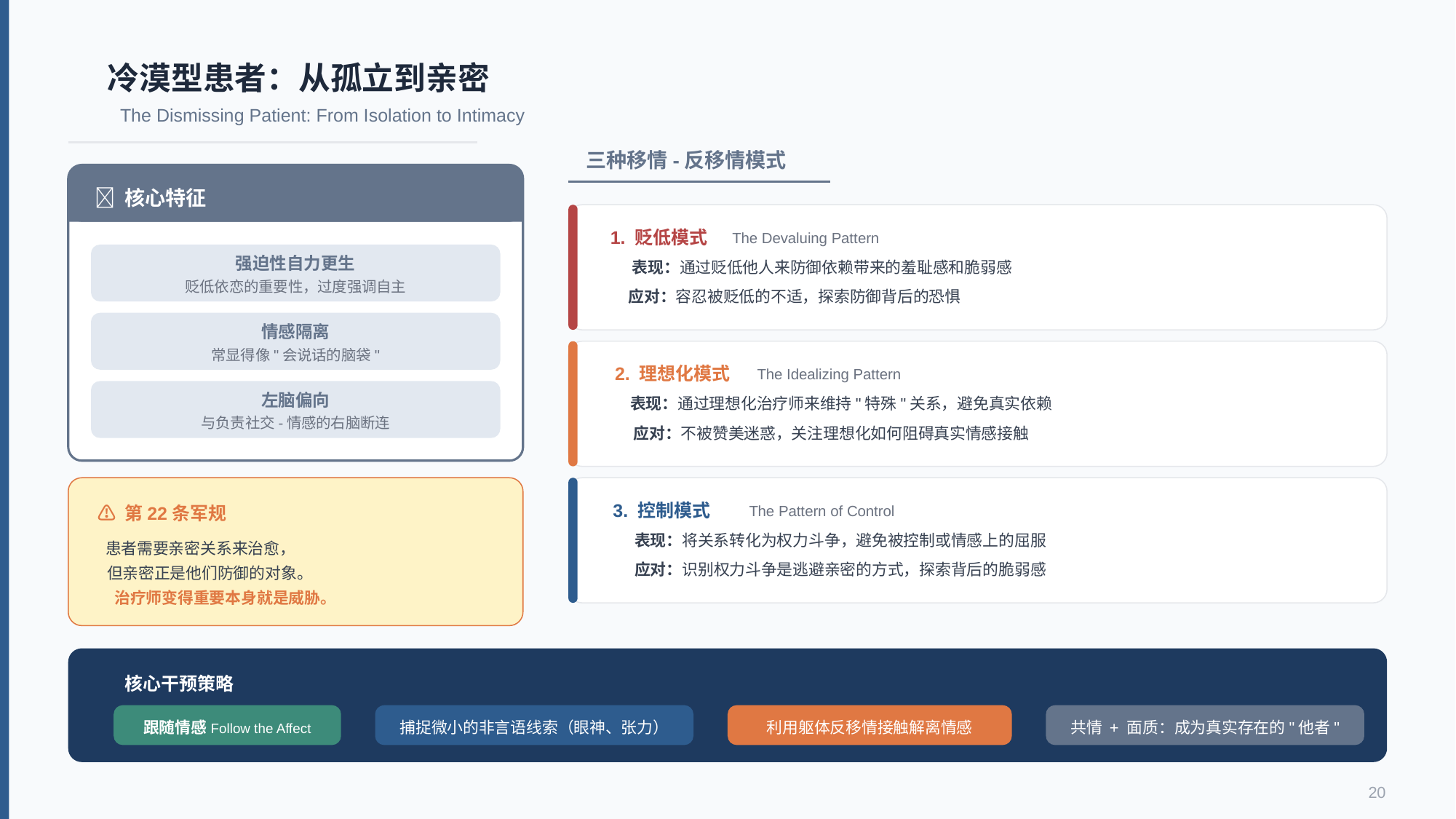

冷漠型患者：从孤立到亲密
The Dismissing Patient: From Isolation to Intimacy

三种移情-反移情模式

1. 贬低模式
The Devaluing Pattern
表现：通过贬低他人来防御依赖带来的羞耻感和脆弱感
应对：容忍被贬低的不适，探索防御背后的恐惧

2. 理想化模式
The Idealizing Pattern
表现：通过理想化治疗师来维持"特殊"关系，避免真实依赖
应对：不被赞美迷惑，关注理想化如何阻碍真实情感接触

3. 控制模式
The Pattern of Control
表现：将关系转化为权力斗争，避免被控制或情感上的屈服
应对：识别权力斗争是逃避亲密的方式，探索背后的脆弱感

🧊 核心特征

强迫性自力更生
贬低依恋的重要性，过度强调自主

情感隔离
常显得像"会说话的脑袋"

左脑偏向
与负责社交-情感的右脑断连

⚠️ 第22条军规
患者需要亲密关系来治愈，
但亲密正是他们防御的对象。
治疗师变得重要本身就是威胁。

核心干预策略

跟随情感Follow the Affect
捕捉微小的非言语线索（眼神、张力）
利用躯体反移情接触解离情感
共情 + 面质：成为真实存在的"他者"
20